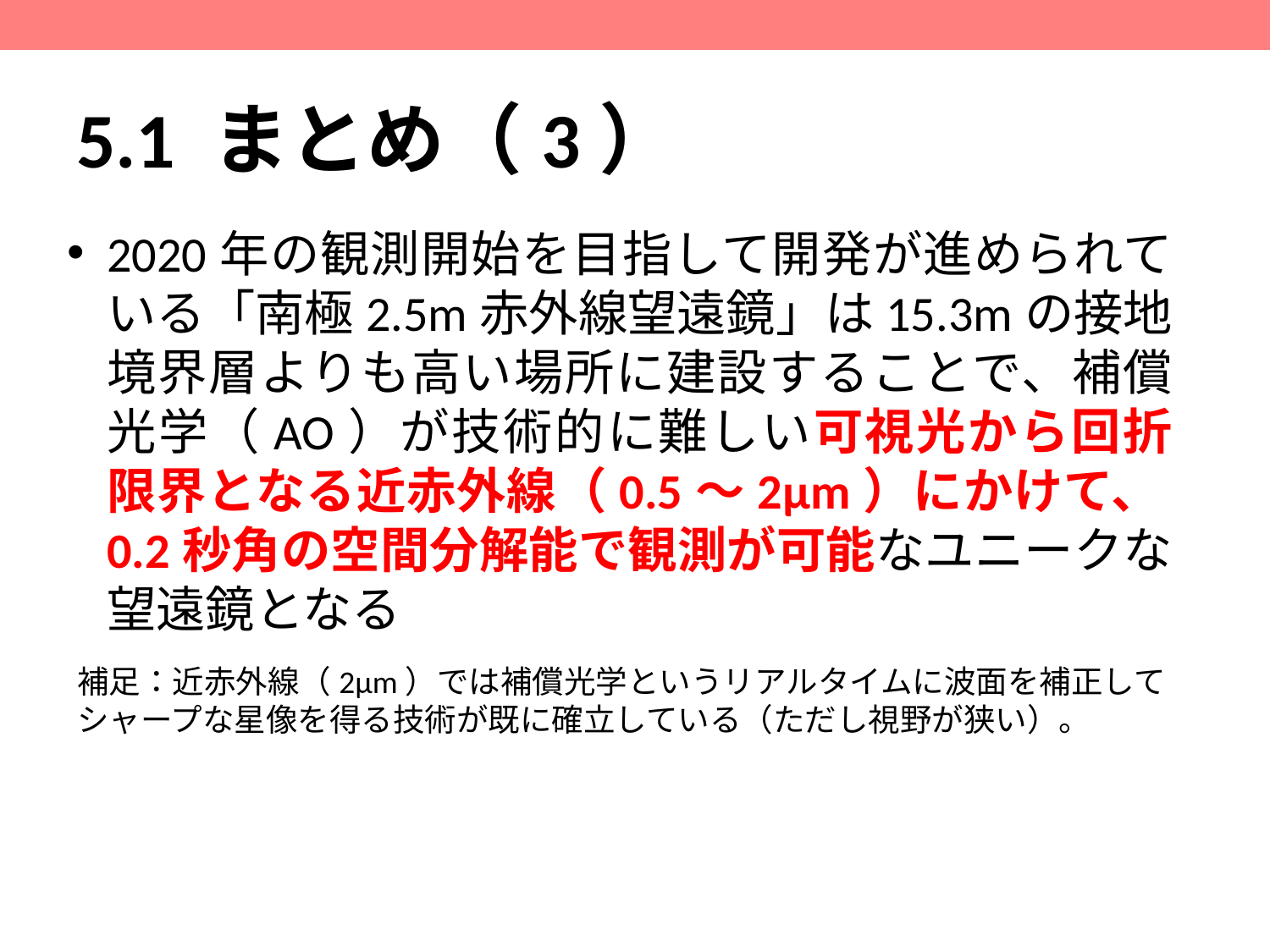

# 5.1 まとめ（3）
2020年の観測開始を目指して開発が進められている「南極2.5m赤外線望遠鏡」は15.3mの接地境界層よりも高い場所に建設することで、補償光学（AO）が技術的に難しい可視光から回折限界となる近赤外線（0.5～2μm）にかけて、0.2秒角の空間分解能で観測が可能なユニークな望遠鏡となる
補足：近赤外線（2µm）では補償光学というリアルタイムに波面を補正してシャープな星像を得る技術が既に確立している（ただし視野が狭い）。